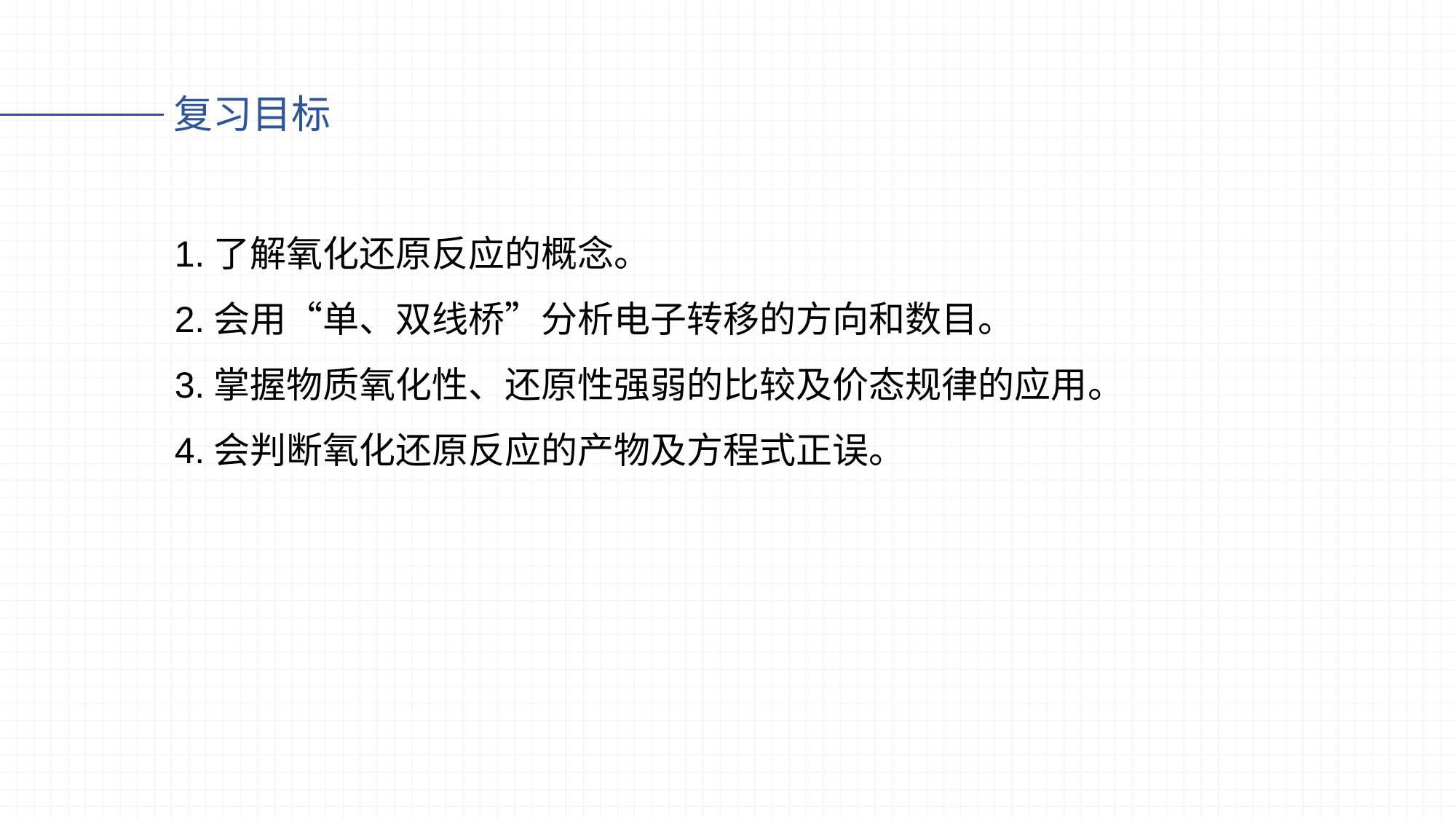

复习目标
1.了解氧化还原反应的概念。
2.会用“单、双线桥”分析电子转移的方向和数目。
3.掌握物质氧化性、还原性强弱的比较及价态规律的应用。
4.会判断氧化还原反应的产物及方程式正误。